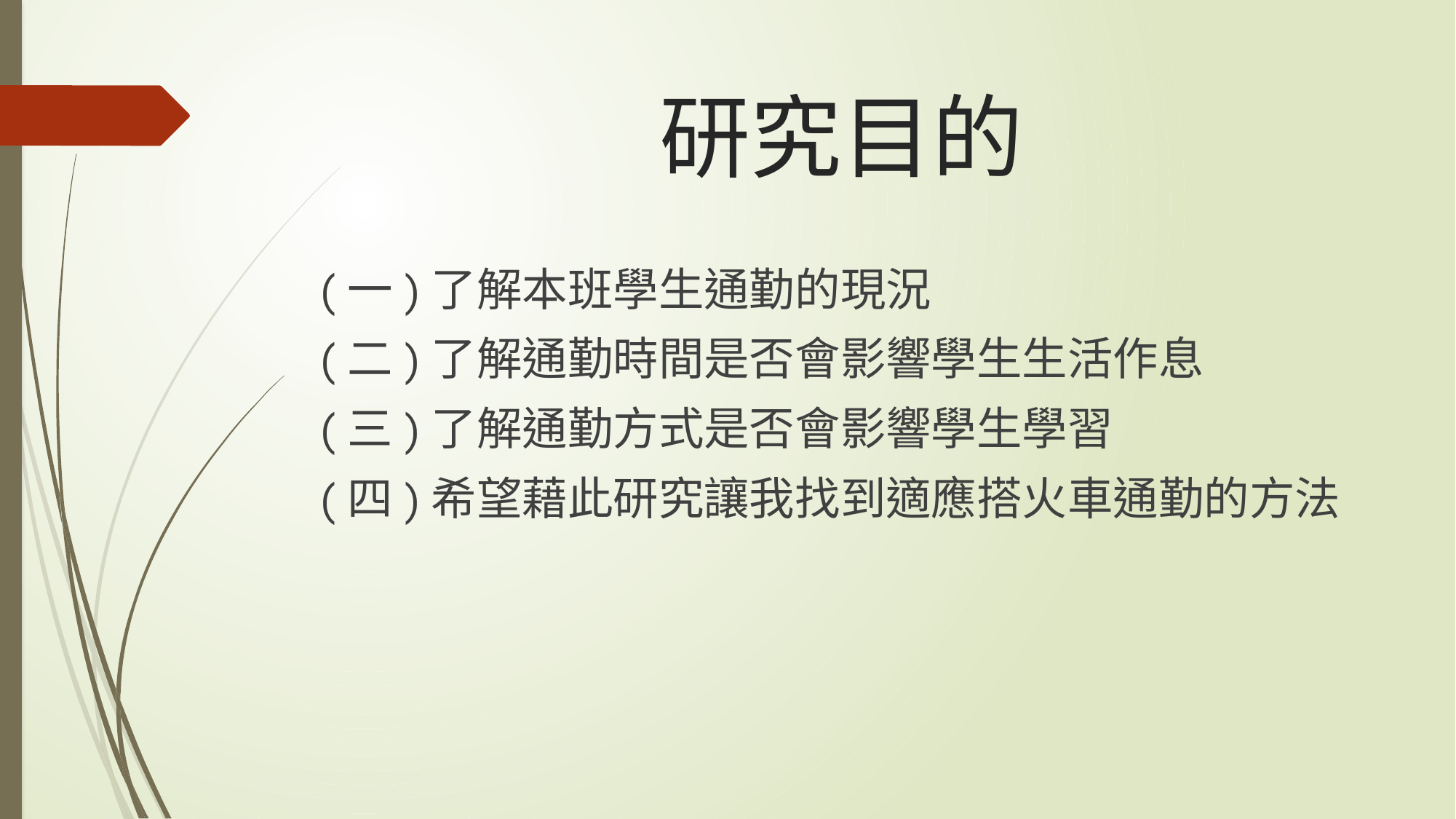

# 研究目的
(一)了解本班學生通勤的現況
(二)了解通勤時間是否會影響學生生活作息
(三)了解通勤方式是否會影響學生學習
(四)希望藉此研究讓我找到適應搭火車通勤的方法